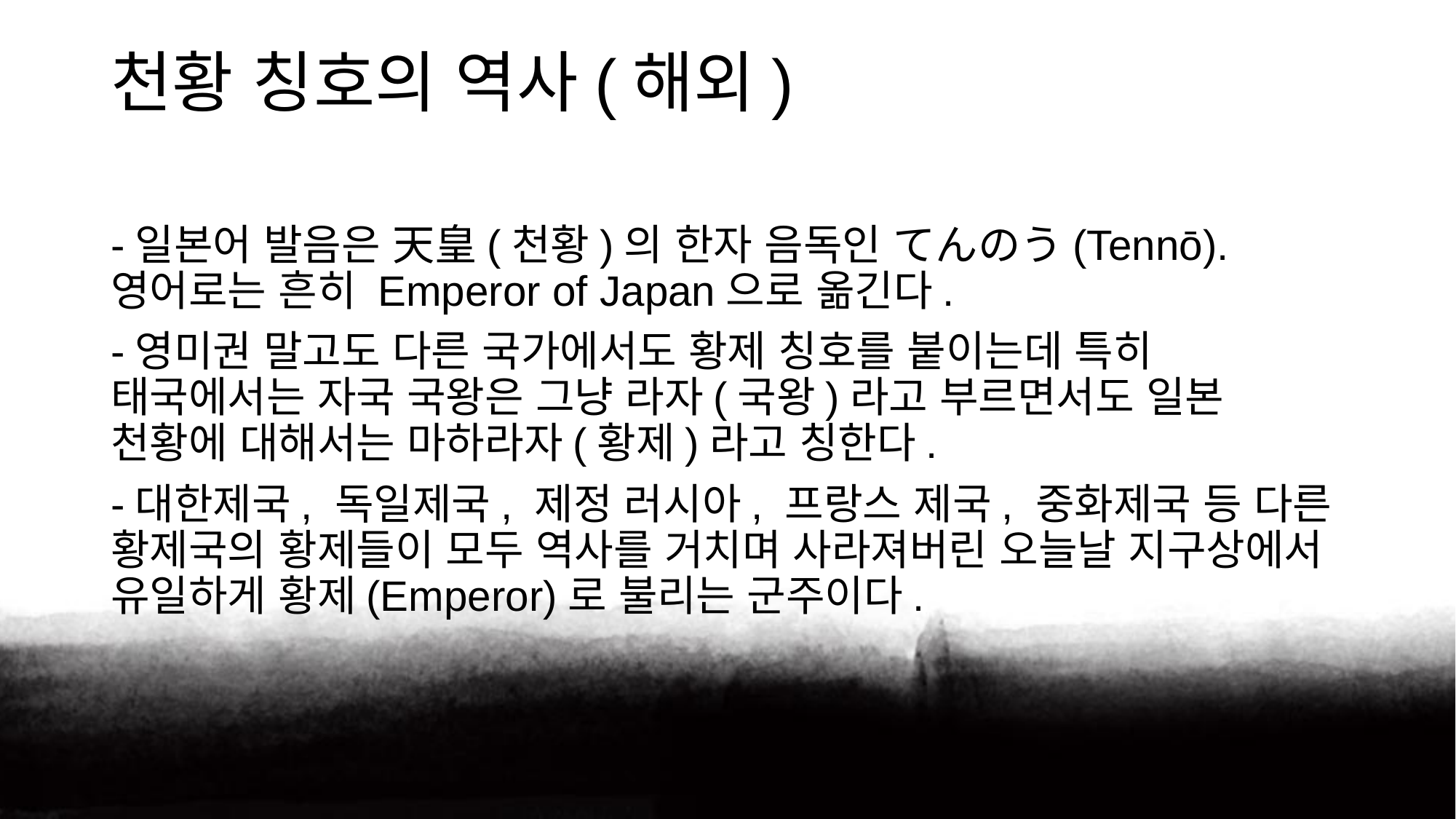

# 천황 칭호의 역사(해외)
-일본어 발음은 天皇(천황)의 한자 음독인 てんのう(Tennō). 영어로는 흔히 Emperor of Japan으로 옮긴다.
-영미권 말고도 다른 국가에서도 황제 칭호를 붙이는데 특히 태국에서는 자국 국왕은 그냥 라자(국왕)라고 부르면서도 일본 천황에 대해서는 마하라자(황제)라고 칭한다.
-대한제국, 독일제국, 제정 러시아, 프랑스 제국, 중화제국 등 다른 황제국의 황제들이 모두 역사를 거치며 사라져버린 오늘날 지구상에서 유일하게 황제(Emperor)로 불리는 군주이다.